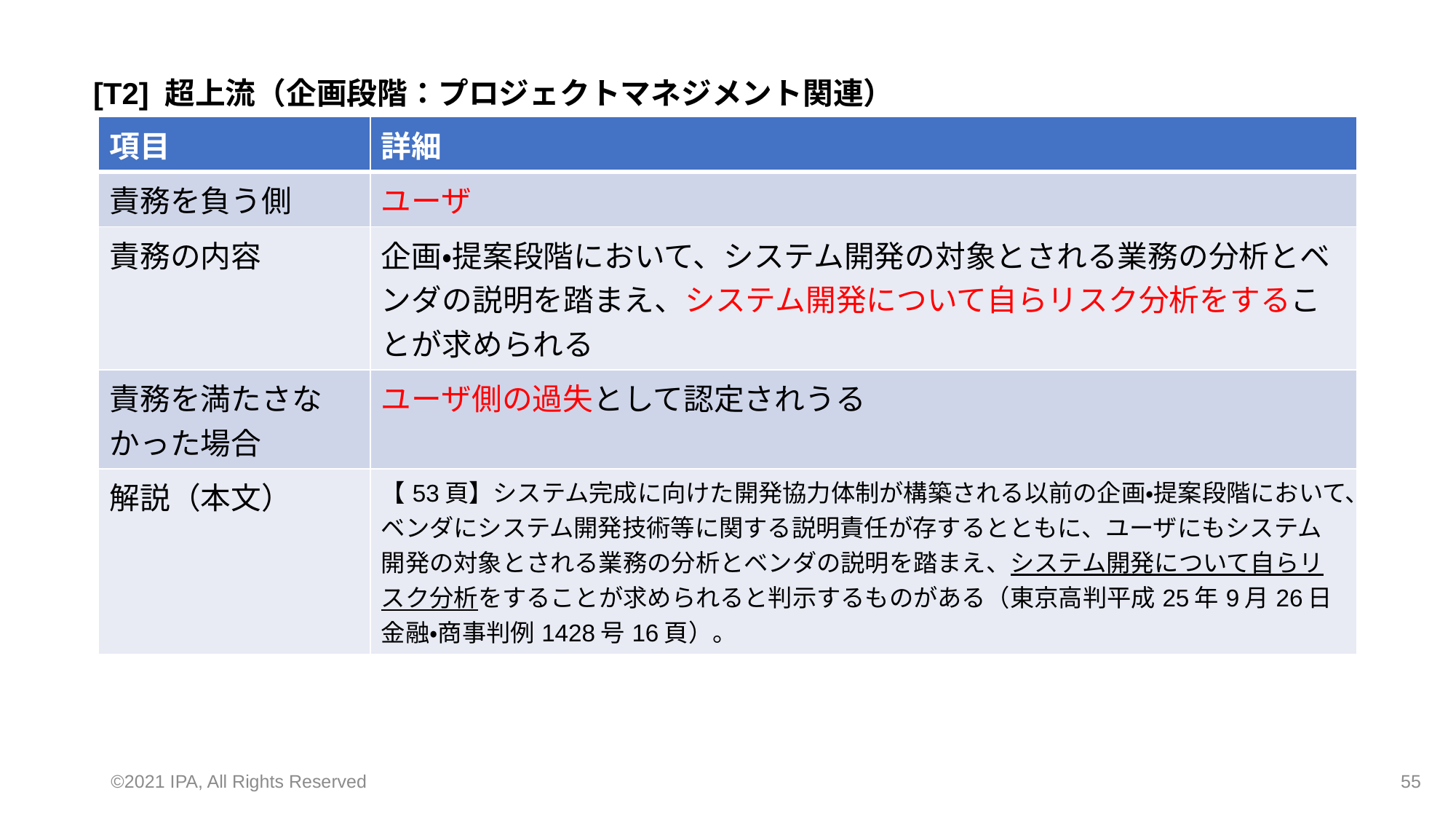

[T2] 超上流（企画段階：プロジェクトマネジメント関連）
| 項目 | 詳細 |
| --- | --- |
| 責務を負う側 | ユーザ |
| 責務の内容 | 企画・提案段階において、システム開発の対象とされる業務の分析とベンダの説明を踏まえ、システム開発について自らリスク分析をすることが求められる |
| 責務を満たさなかった場合 | ユーザ側の過失として認定されうる |
| 解説（本文） | 【53頁】システム完成に向けた開発協力体制が構築される以前の企画・提案段階において、ベンダにシステム開発技術等に関する説明責任が存するとともに、ユーザにもシステム開発の対象とされる業務の分析とベンダの説明を踏まえ、システム開発について自らリスク分析をすることが求められると判示するものがある（東京高判平成25年9月26日金融・商事判例1428号16頁）。 |
©2021 IPA, All Rights Reserved
55